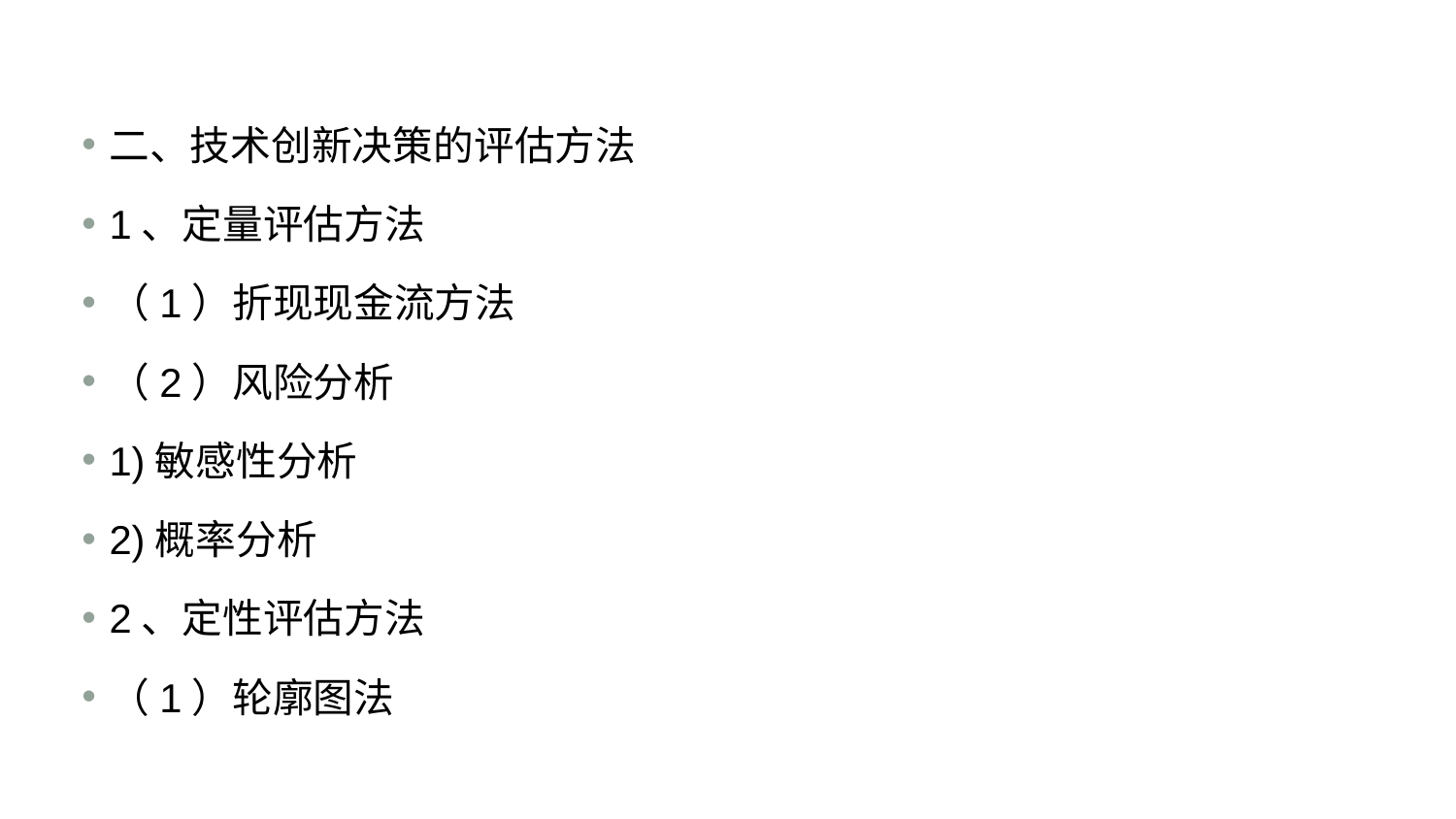

#
二、技术创新决策的评估方法
1、定量评估方法
（1）折现现金流方法
（2）风险分析
1)敏感性分析
2)概率分析
2、定性评估方法
（1）轮廓图法